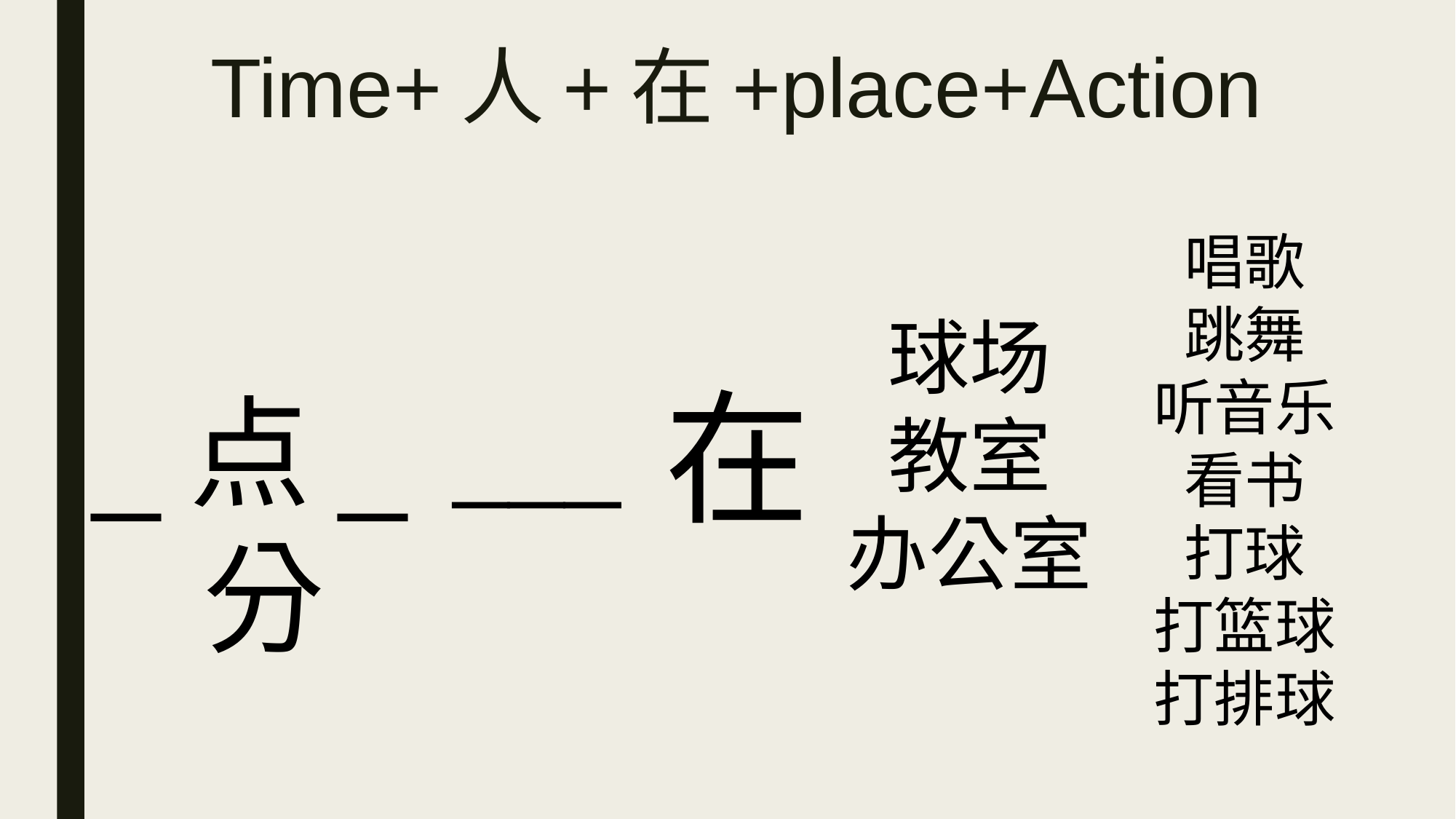

# Time+人+在+place+Action
唱歌
跳舞
听音乐
看书
打球
打篮球
打排球
球场
教室
办公室
在
_点_分
___